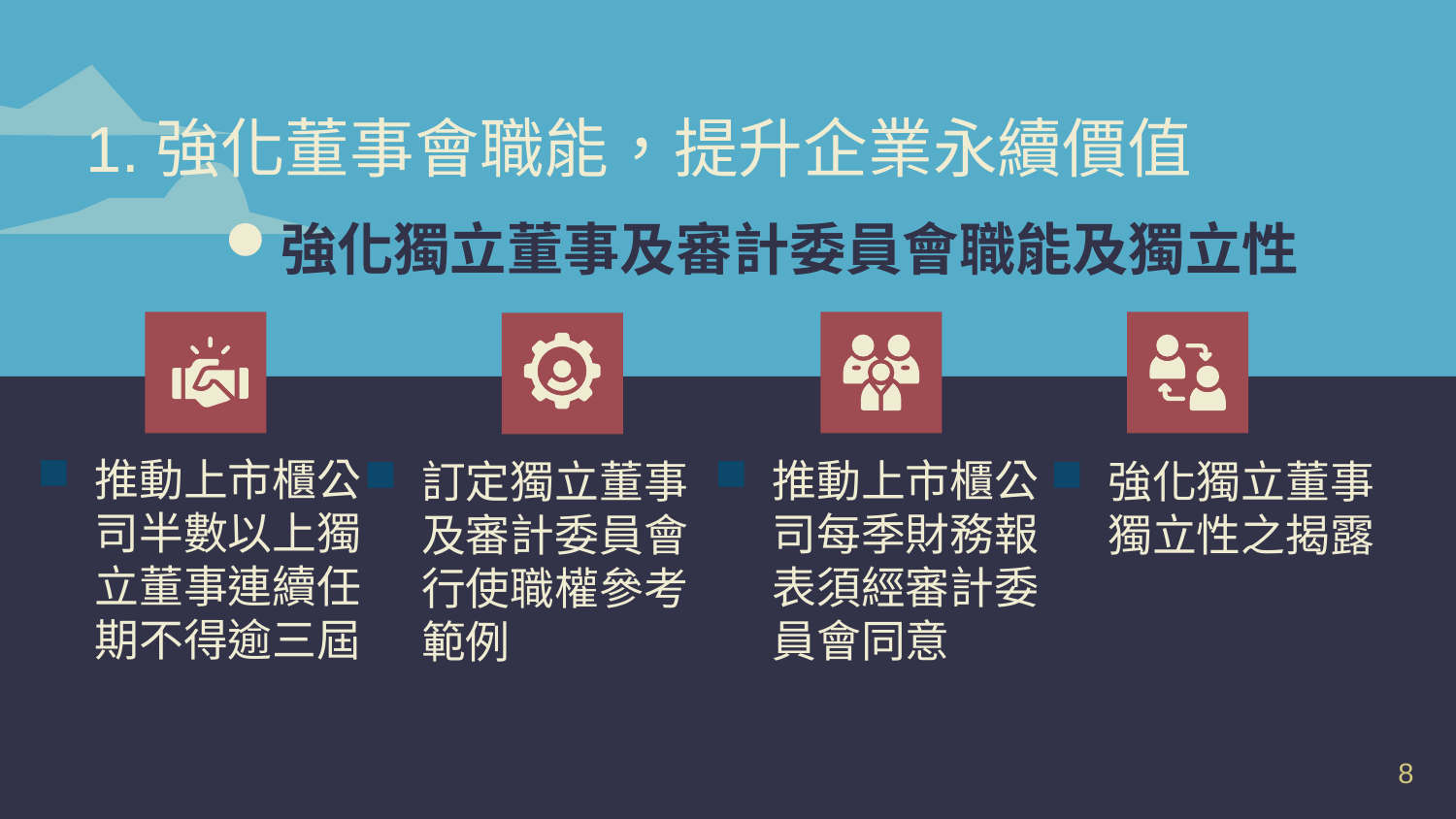

1.強化董事會職能，提升企業永續價值
# 強化獨立董事及審計委員會職能及獨立性

強化獨立董事獨立性之揭露
推動上市櫃公司半數以上獨立董事連續任期不得逾三屆
訂定獨立董事及審計委員會行使職權參考範例
推動上市櫃公司每季財務報表須經審計委員會同意
8